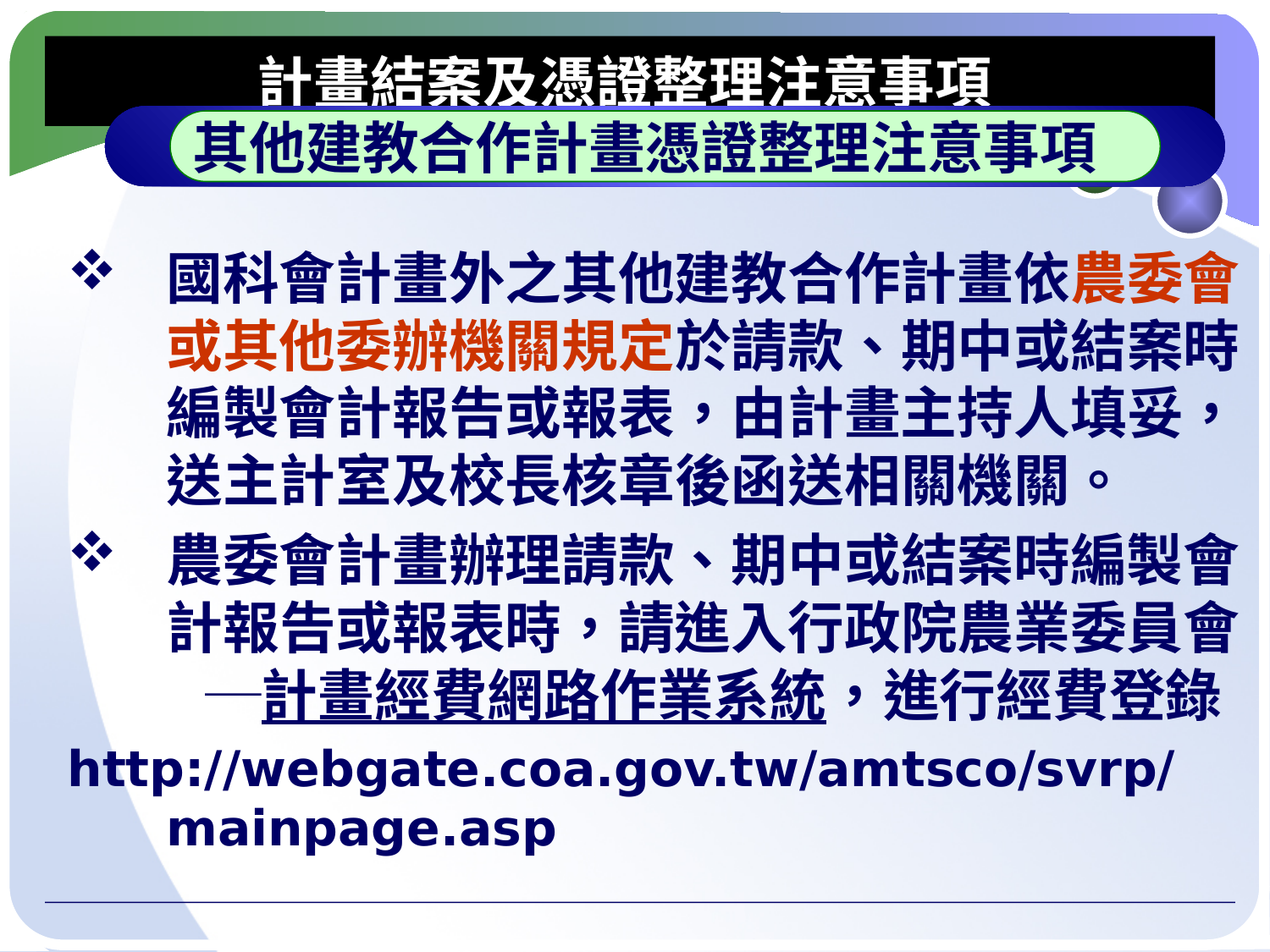

計畫結案及憑證整理注意事項

其他建教合作計畫憑證整理注意事項
國科會計畫外之其他建教合作計畫依農委會或其他委辦機關規定於請款、期中或結案時編製會計報告或報表，由計畫主持人填妥，送主計室及校長核章後函送相關機關。
農委會計畫辦理請款、期中或結案時編製會計報告或報表時，請進入行政院農業委員會    ─計畫經費網路作業系統，進行經費登錄
http://webgate.coa.gov.tw/amtsco/svrp/mainpage.asp